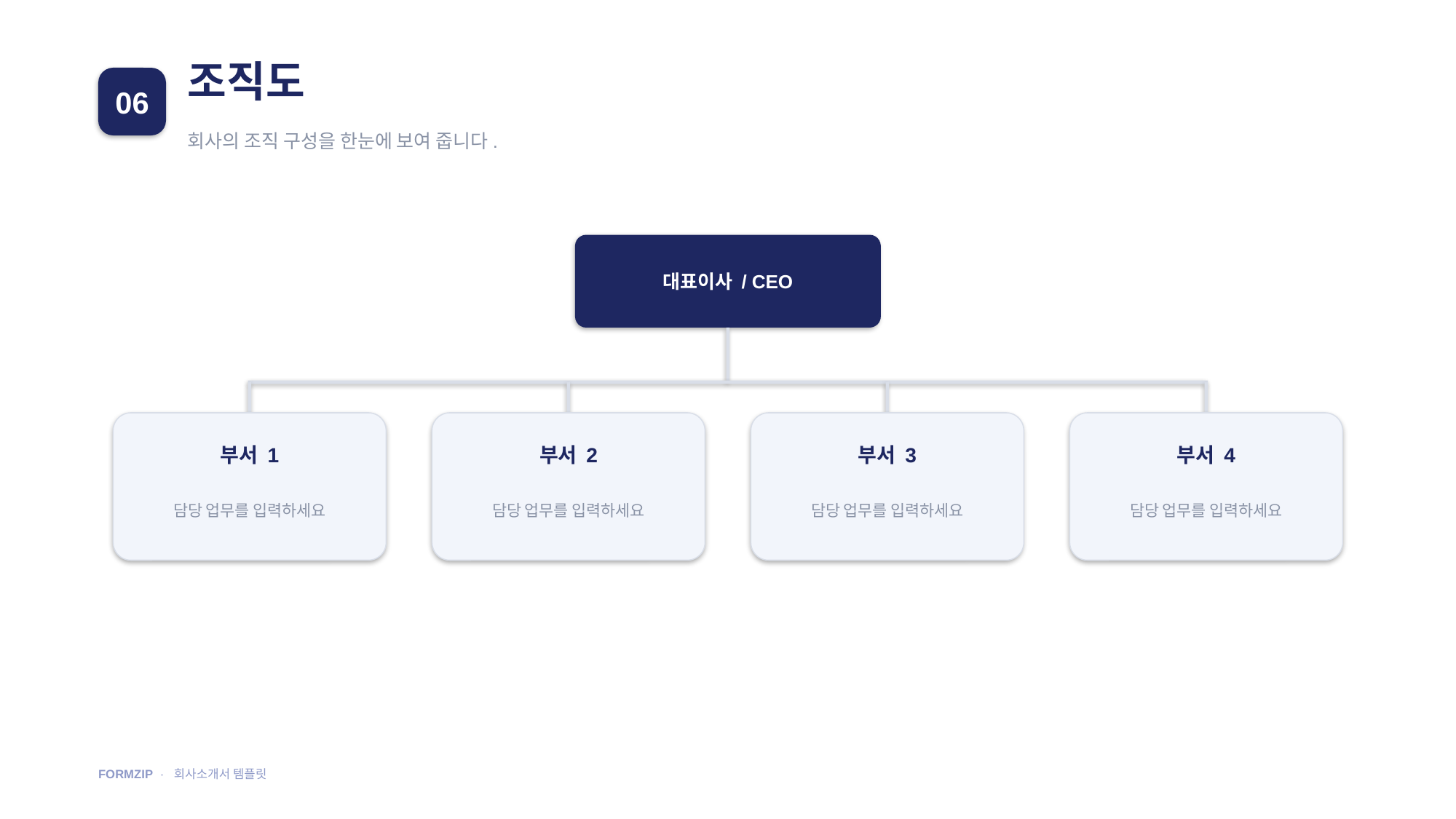

조직도
06
회사의 조직 구성을 한눈에 보여 줍니다.

대표이사 / CEO

부서 1
부서 2
부서 3
부서 4
담당 업무를 입력하세요
담당 업무를 입력하세요
담당 업무를 입력하세요
담당 업무를 입력하세요
FORMZIP  ·  회사소개서 템플릿